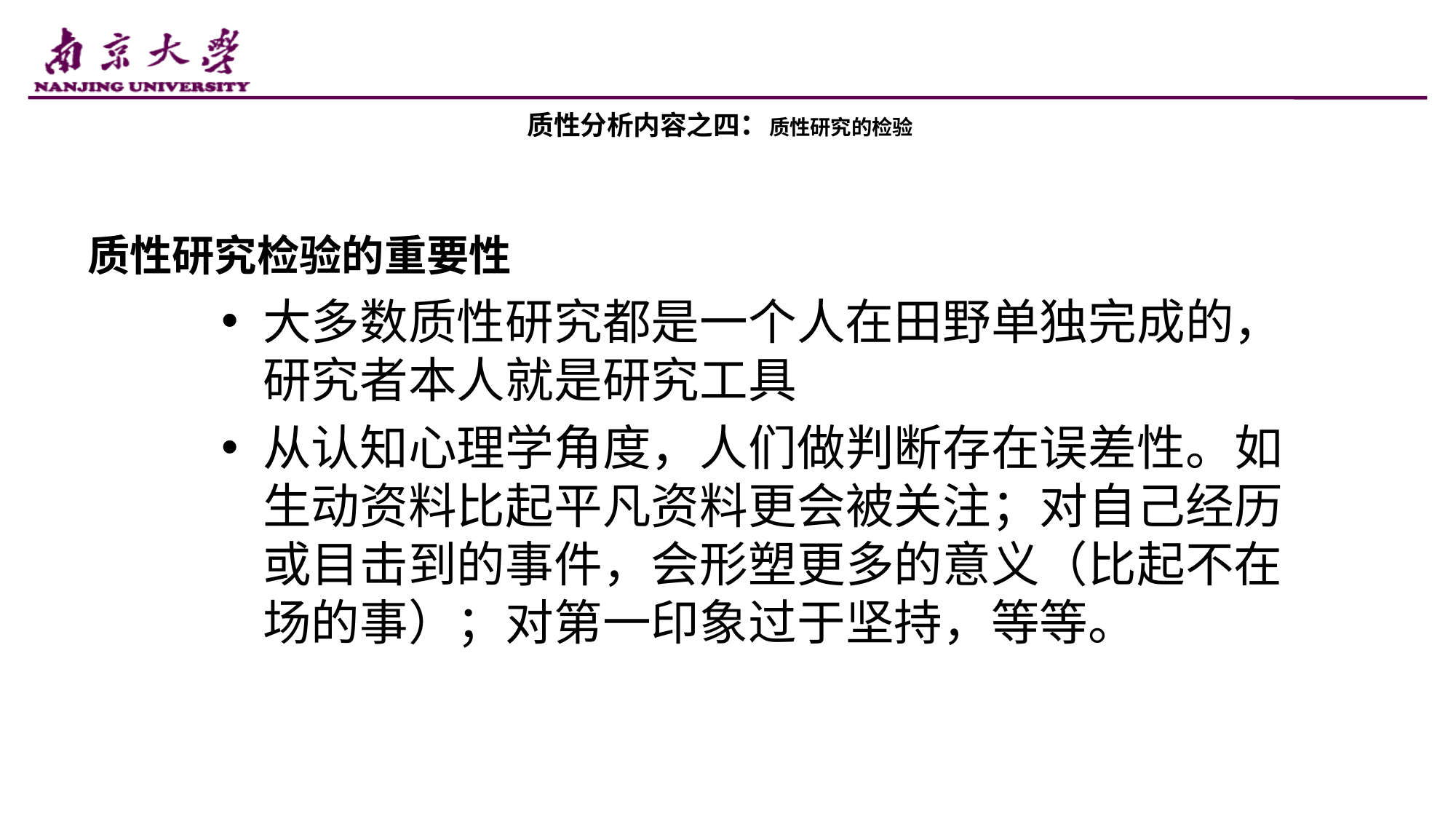

# 质性分析内容之四：质性研究的检验
质性研究检验的重要性
大多数质性研究都是一个人在田野单独完成的，研究者本人就是研究工具
从认知心理学角度，人们做判断存在误差性。如生动资料比起平凡资料更会被关注；对自己经历或目击到的事件，会形塑更多的意义（比起不在场的事）；对第一印象过于坚持，等等。